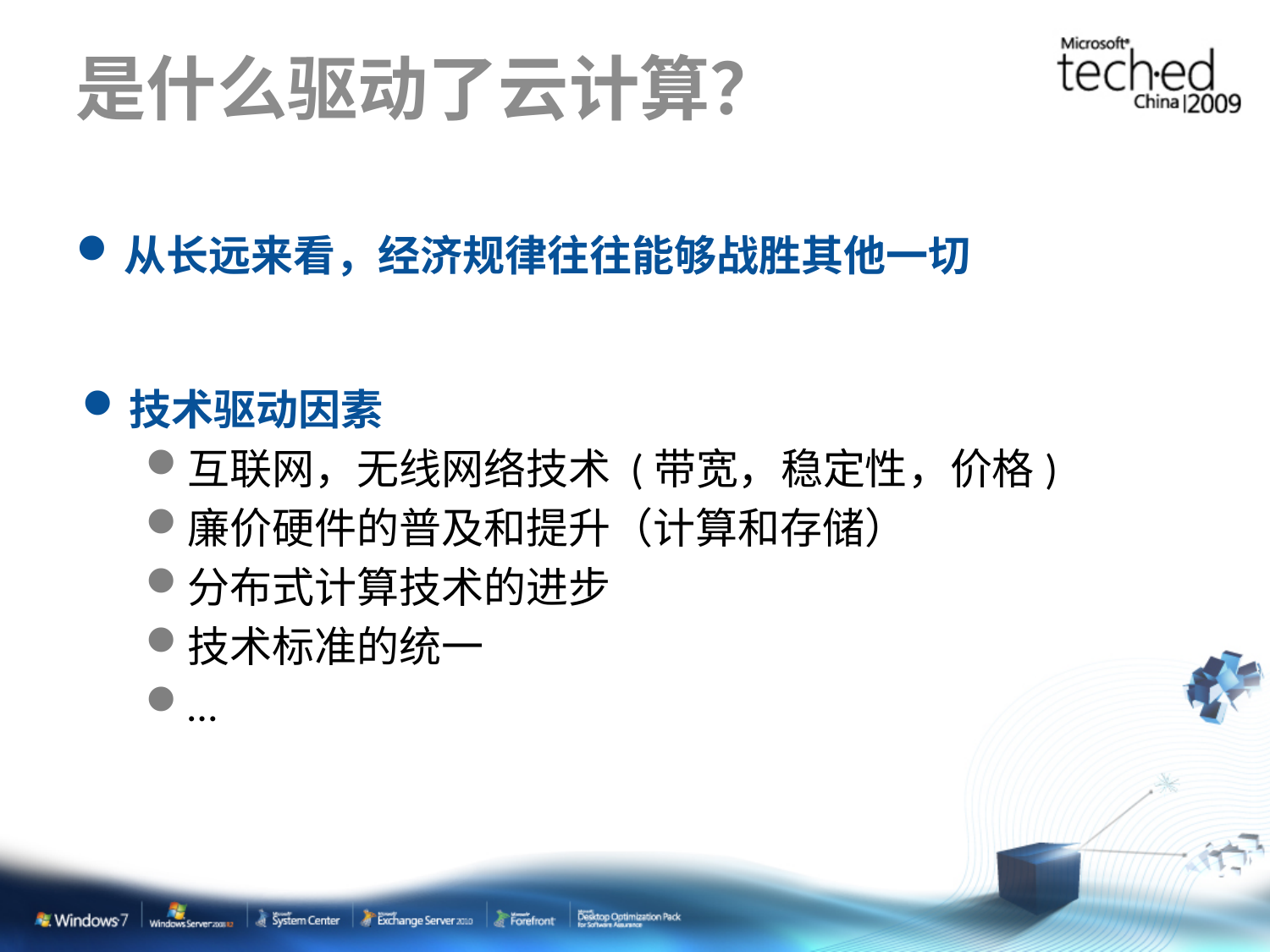

# 是什么驱动了云计算？
从长远来看，经济规律往往能够战胜其他一切

技术驱动因素
互联网，无线网络技术 (带宽，稳定性，价格)
廉价硬件的普及和提升（计算和存储）
分布式计算技术的进步
技术标准的统一
…